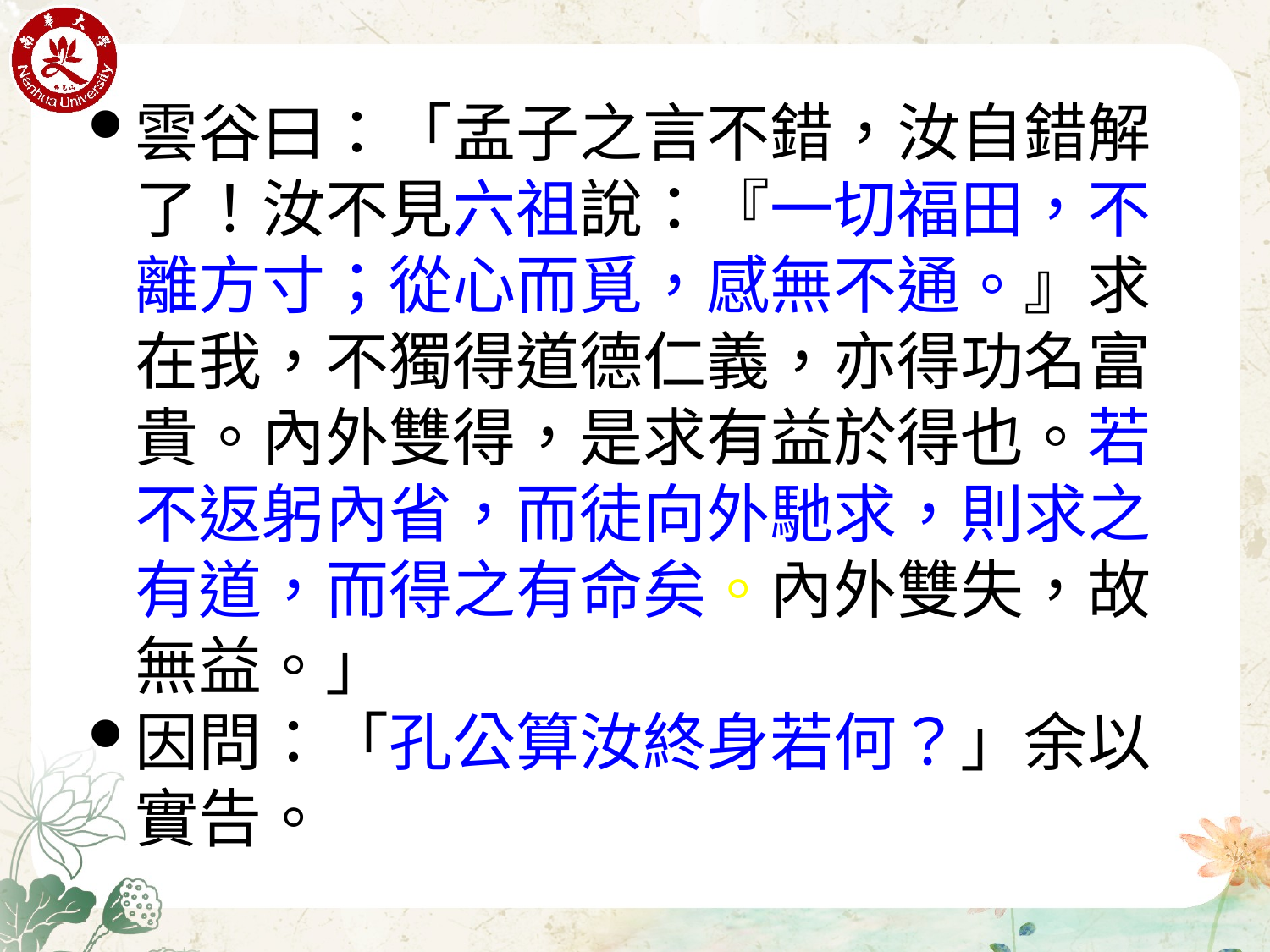

雲谷曰：「孟子之言不錯，汝自錯解了！汝不見六祖說：『一切福田，不離方寸；從心而覓，感無不通。』求在我，不獨得道德仁義，亦得功名富貴。內外雙得，是求有益於得也。若不返躬內省，而徒向外馳求，則求之有道，而得之有命矣。內外雙失，故無益。」
因問：「孔公算汝終身若何？」余以實告。